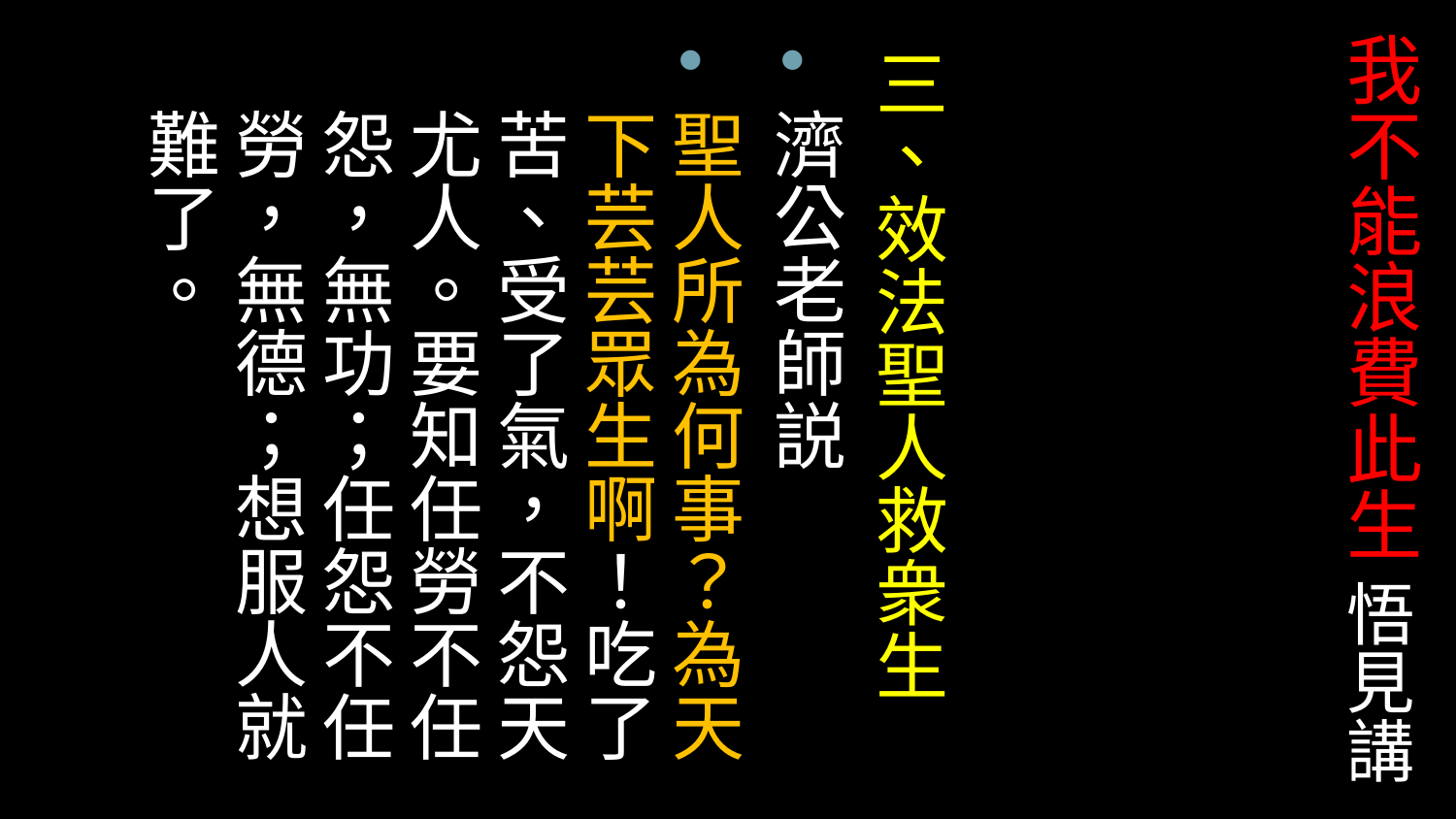

# 我不能浪費此生 悟見講
三、效法聖人救衆生
濟公老師説
聖人所為何事？為天下芸芸眾生啊！吃了苦、受了氣，不怨天尤人。要知任勞不任怨，無功；任怨不任勞，無德；想服人就難了。